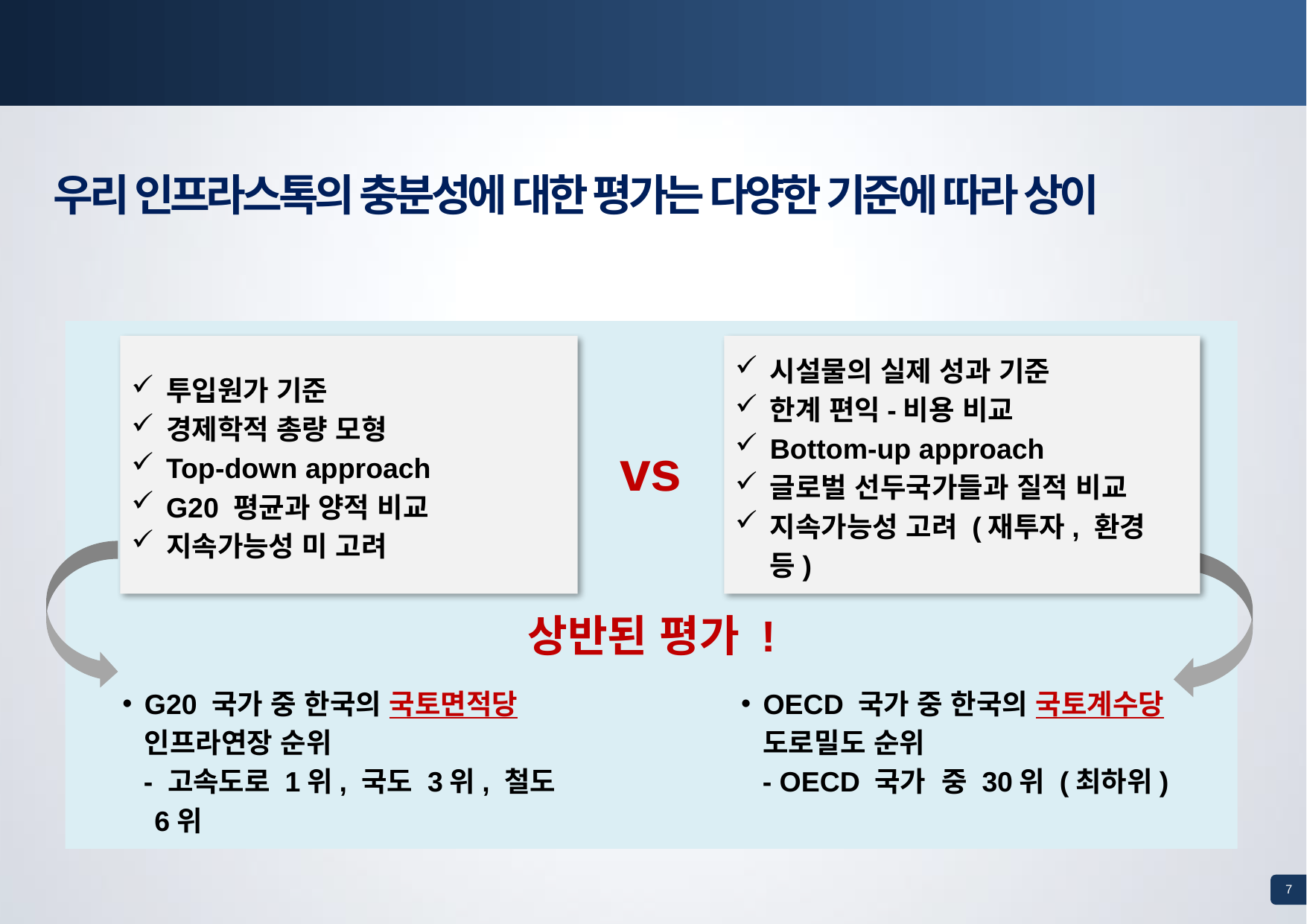

적정 인프라스톡과 연간 투자규모에 대한 다양한 시각
우리 인프라스톡의 충분성에 대한 평가는 다양한 기준에 따라 상이

투입원가 기준
경제학적 총량 모형
Top-down approach
G20 평균과 양적 비교
지속가능성 미 고려
시설물의 실제 성과 기준
한계 편익-비용 비교
Bottom-up approach
글로벌 선두국가들과 질적 비교
지속가능성 고려 (재투자, 환경 등)
vs

상반된 평가 !
G20 국가 중 한국의 국토면적당 인프라연장 순위
- 고속도로 1위, 국도 3위, 철도 6위
OECD 국가 중 한국의 국토계수당 도로밀도 순위
- OECD 국가  중 30위 (최하위)
7